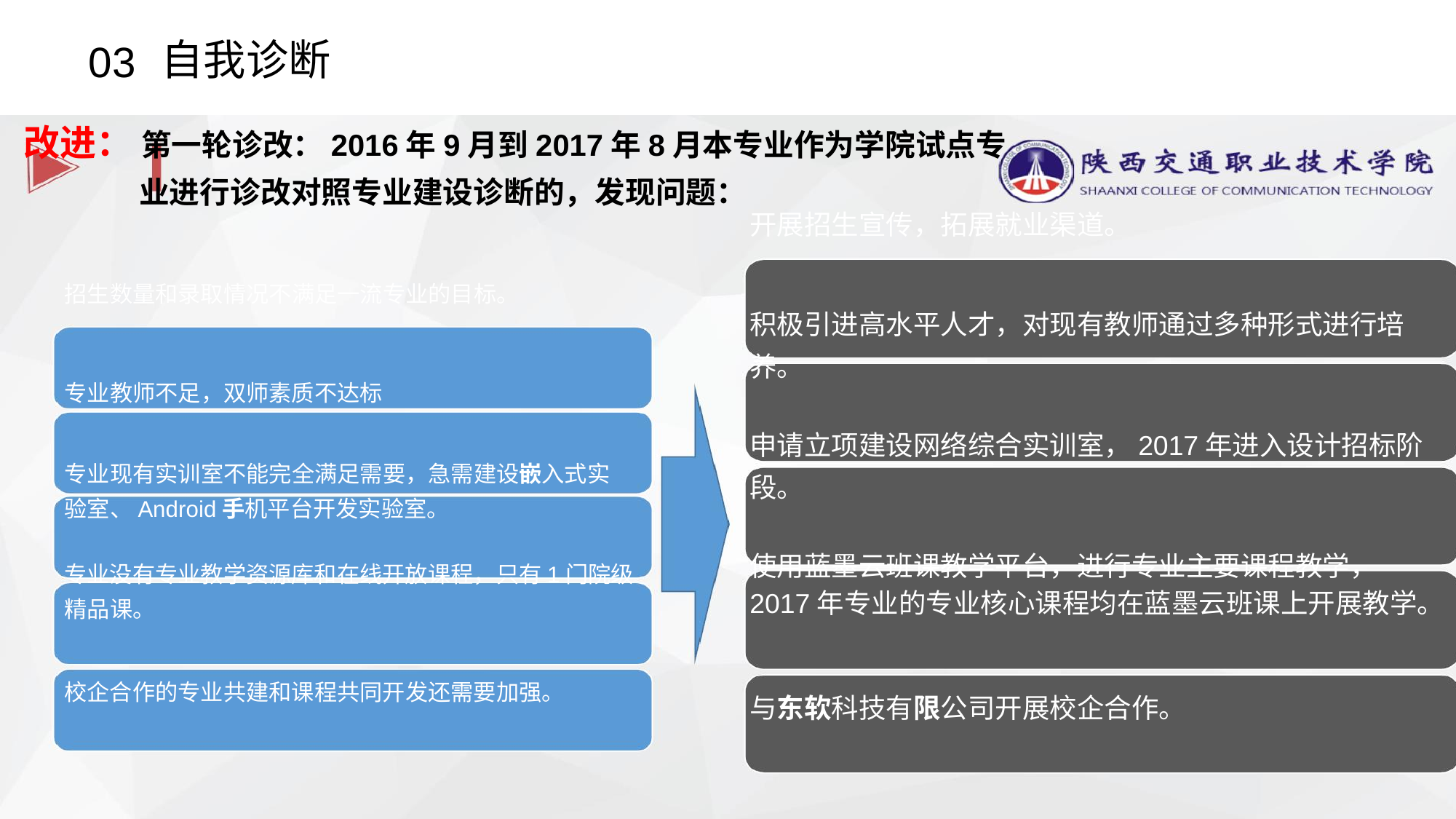

03
自我诊断

改进： 第一轮诊改：2016年9月到2017年8月本专业作为学院试点专
业进行诊改对照专业建设诊断的，发现问题：
开展招生宣传，拓展就业渠道。
招生数量和录取情况不满足一流专业的目标。
专业教师不足，双师素质不达标
积极引进高水平人才，对现有教师通过多种形式进行培
养。
申请立项建设网络综合实训室，2017年进入设计招标阶
段。
专业现有实训室不能完全满足需要，急需建设嵌入式实
验室、Android手机平台开发实验室。
使用蓝墨云班课教学平台，进行专业主要课程教学，
专业没有专业教学资源库和在线开放课程，只有1门院级
2017年专业的专业核心课程均在蓝墨云班课上开展教学。
精品课。
校企合作的专业共建和课程共同开发还需要加强。
与东软科技有限公司开展校企合作。